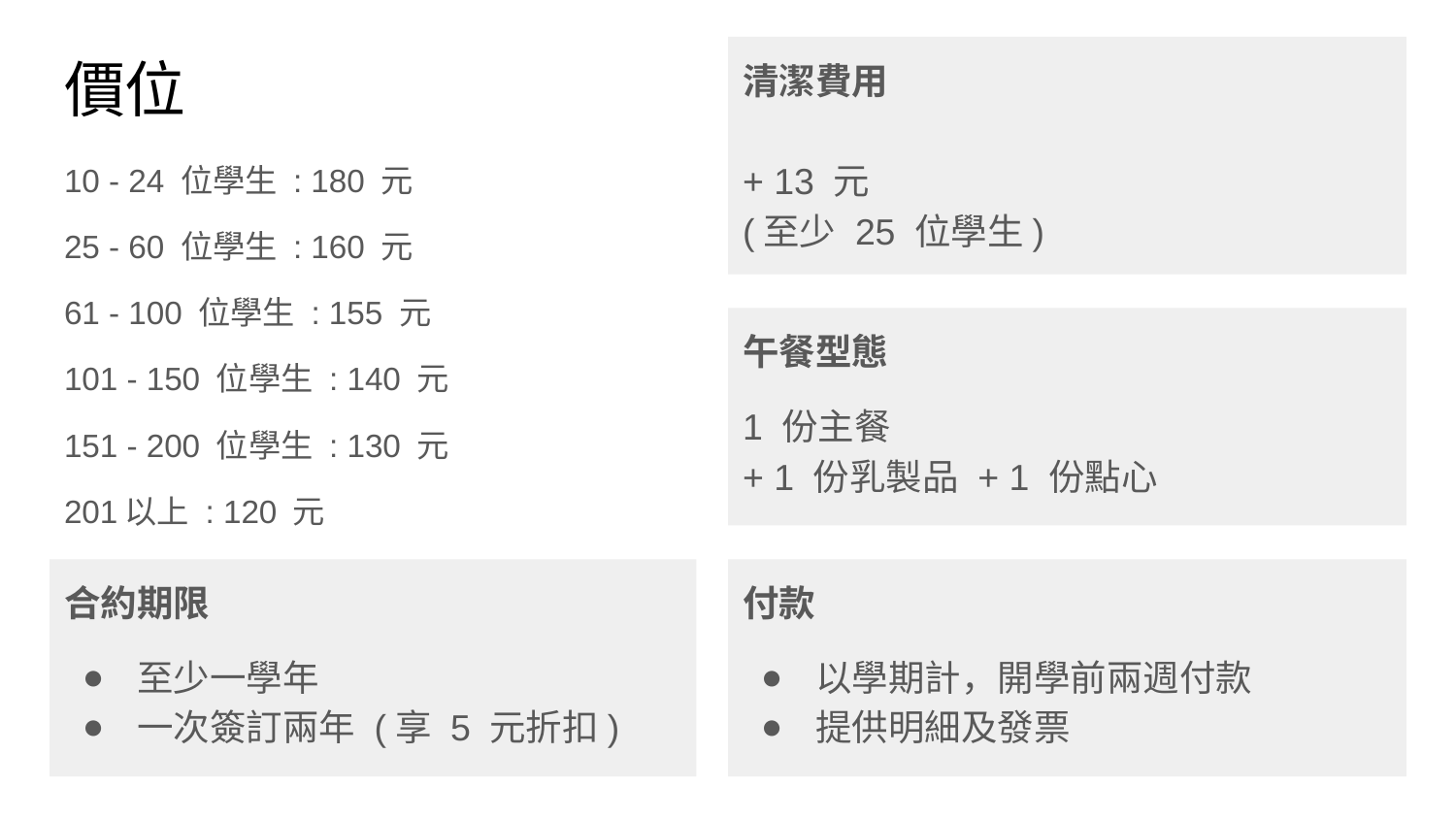

# 價位
清潔費用
+ 13 元
(至少 25 位學生)
10 - 24 位學生 : 180 元
25 - 60 位學生 : 160 元
61 - 100 位學生 : 155 元
101 - 150 位學生 : 140 元
151 - 200 位學生 : 130 元
201以上 : 120 元
午餐型態
1 份主餐
+ 1 份乳製品 + 1 份點心
合約期限
至少一學年
一次簽訂兩年 (享 5 元折扣)
付款
以學期計，開學前兩週付款
提供明細及發票